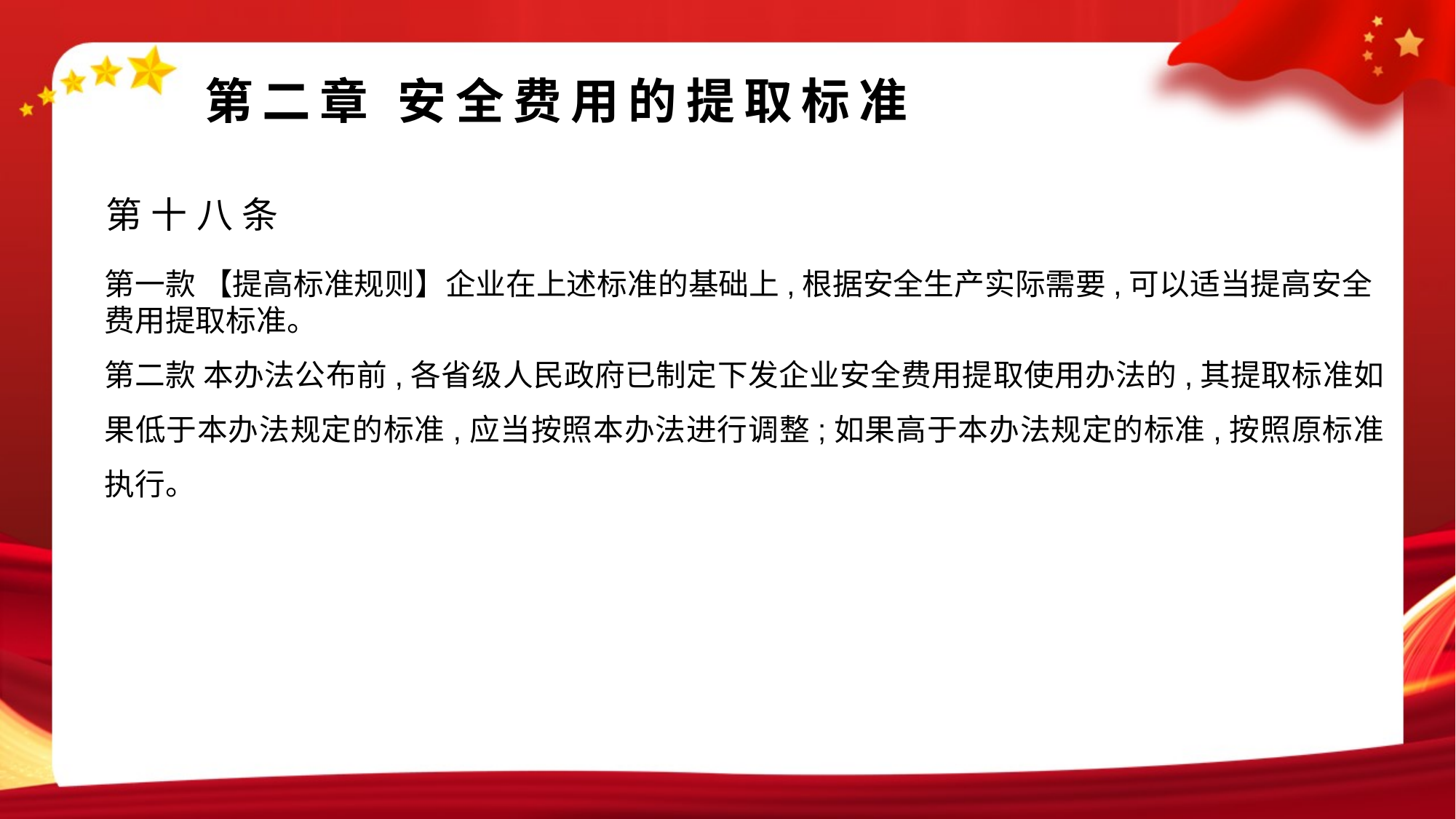

第二章 安全费用的提取标准
第十八条
第一款 【提高标准规则】企业在上述标准的基础上,根据安全生产实际需要,可以适当提高安全费用提取标准。
第二款 本办法公布前,各省级人民政府已制定下发企业安全费用提取使用办法的,其提取标准如果低于本办法规定的标准,应当按照本办法进行调整;如果高于本办法规定的标准,按照原标准执行。